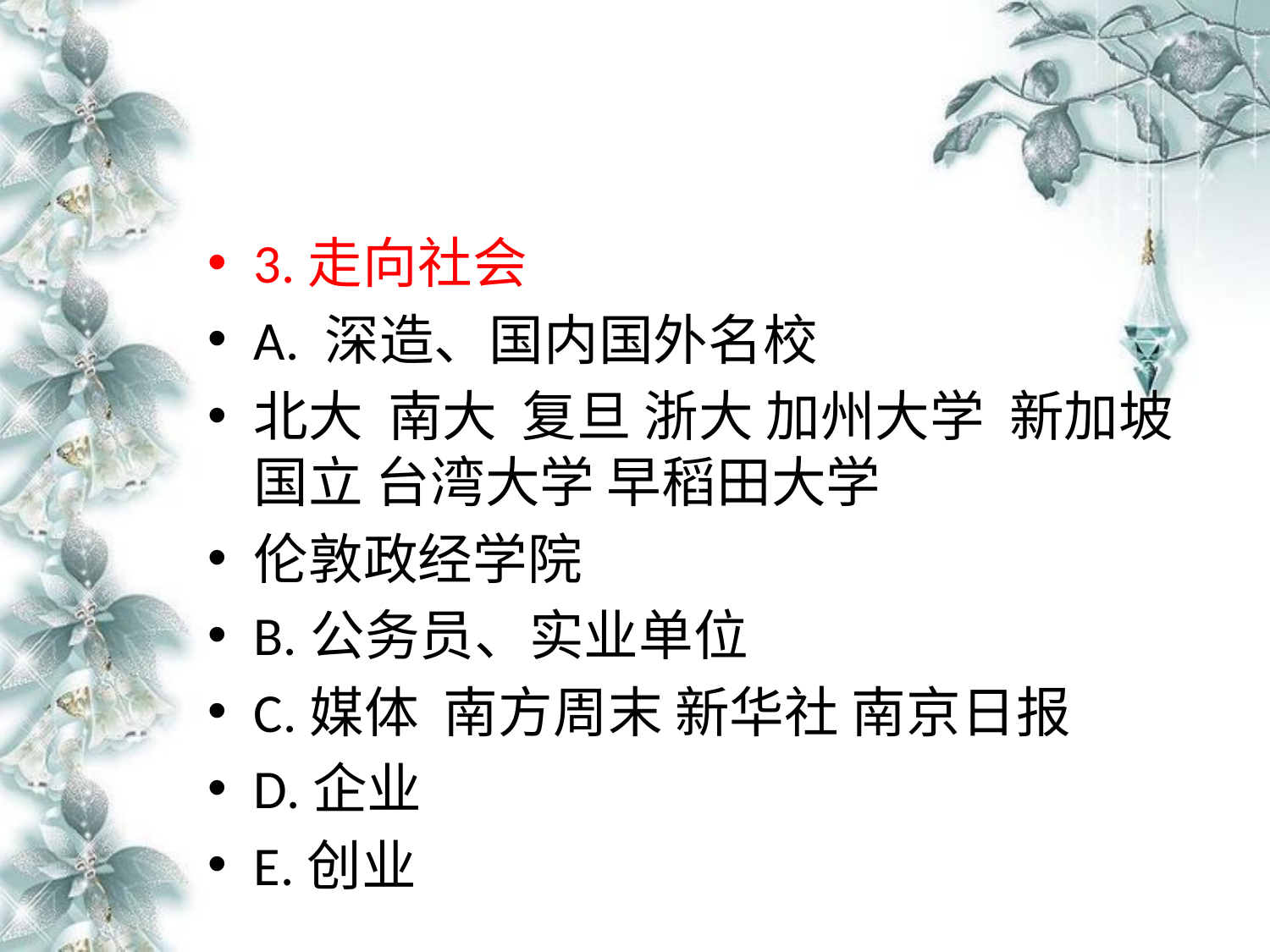

#
3.走向社会
A. 深造、国内国外名校
北大  南大  复旦 浙大 加州大学  新加坡国立 台湾大学 早稻田大学
伦敦政经学院
B.公务员、实业单位
C.媒体  南方周末 新华社 南京日报
D.企业
E.创业